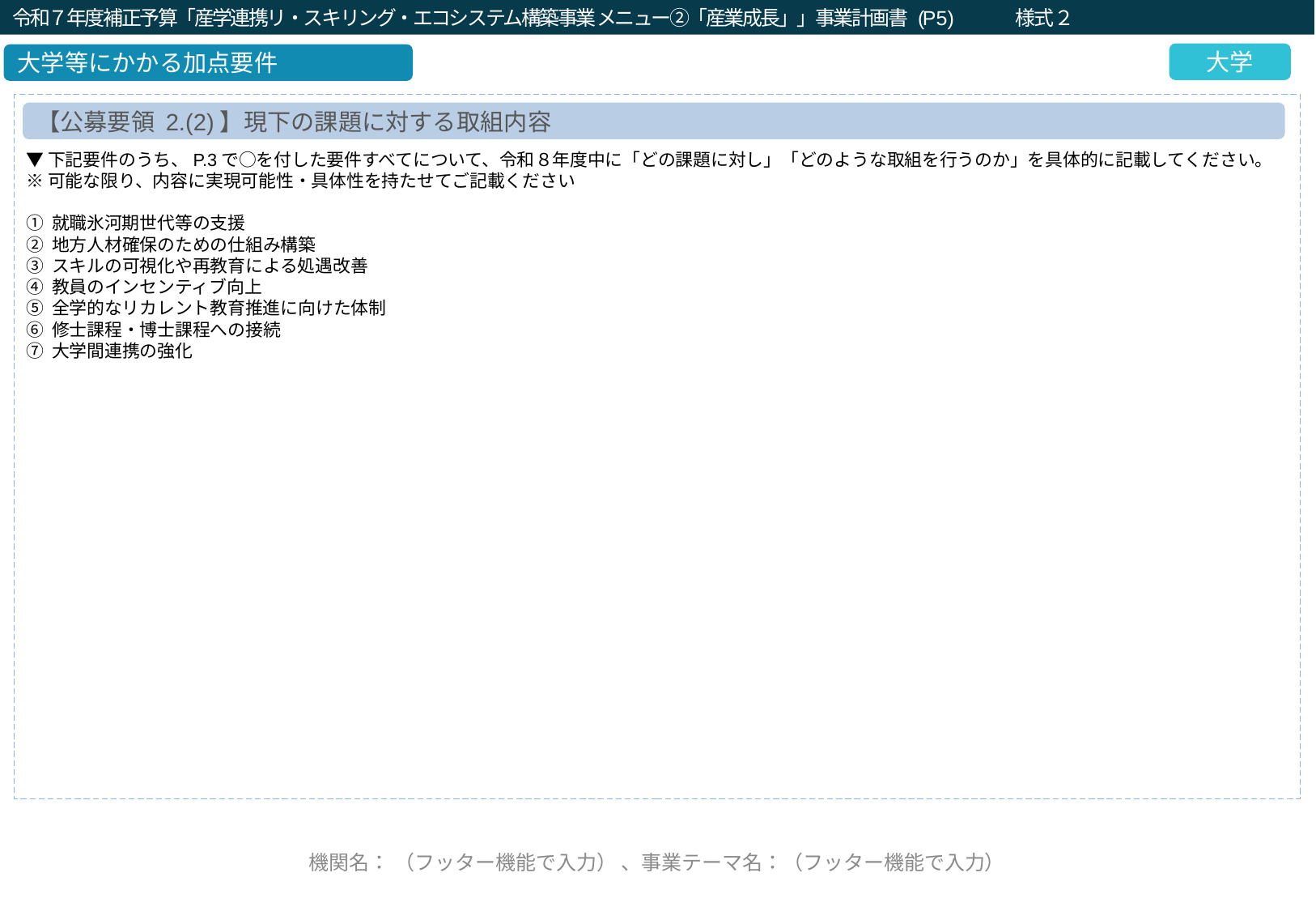

令和７年度補正予算「産学連携リ・スキリング・エコシステム構築事業メニュー②「産業成長」」事業計画書 (P5)　　　様式２
令和２年度「就職・転職支援のための大学リカレント教育推進事業（就職・転職支援のためのリカレント教育プログラムの開発・実施）」企画提案書（a：求職支援）(P5)
大学
大学等にかかる加点要件

▼下記要件のうち、P.3で○を付した要件すべてについて、令和８年度中に「どの課題に対し」「どのような取組を行うのか」を具体的に記載してください。
※可能な限り、内容に実現可能性・具体性を持たせてご記載ください

① 就職氷河期世代等の支援
② 地方人材確保のための仕組み構築
③ スキルの可視化や再教育による処遇改善
④ 教員のインセンティブ向上
⑤ 全学的なリカレント教育推進に向けた体制
⑥ 修士課程・博士課程への接続
⑦ 大学間連携の強化

【公募要領 2.(2)】現下の課題に対する取組内容
←フッターを以後のページ全てに必ず記入
機関名： （フッター機能で入力） 、事業テーマ名：（フッター機能で入力）